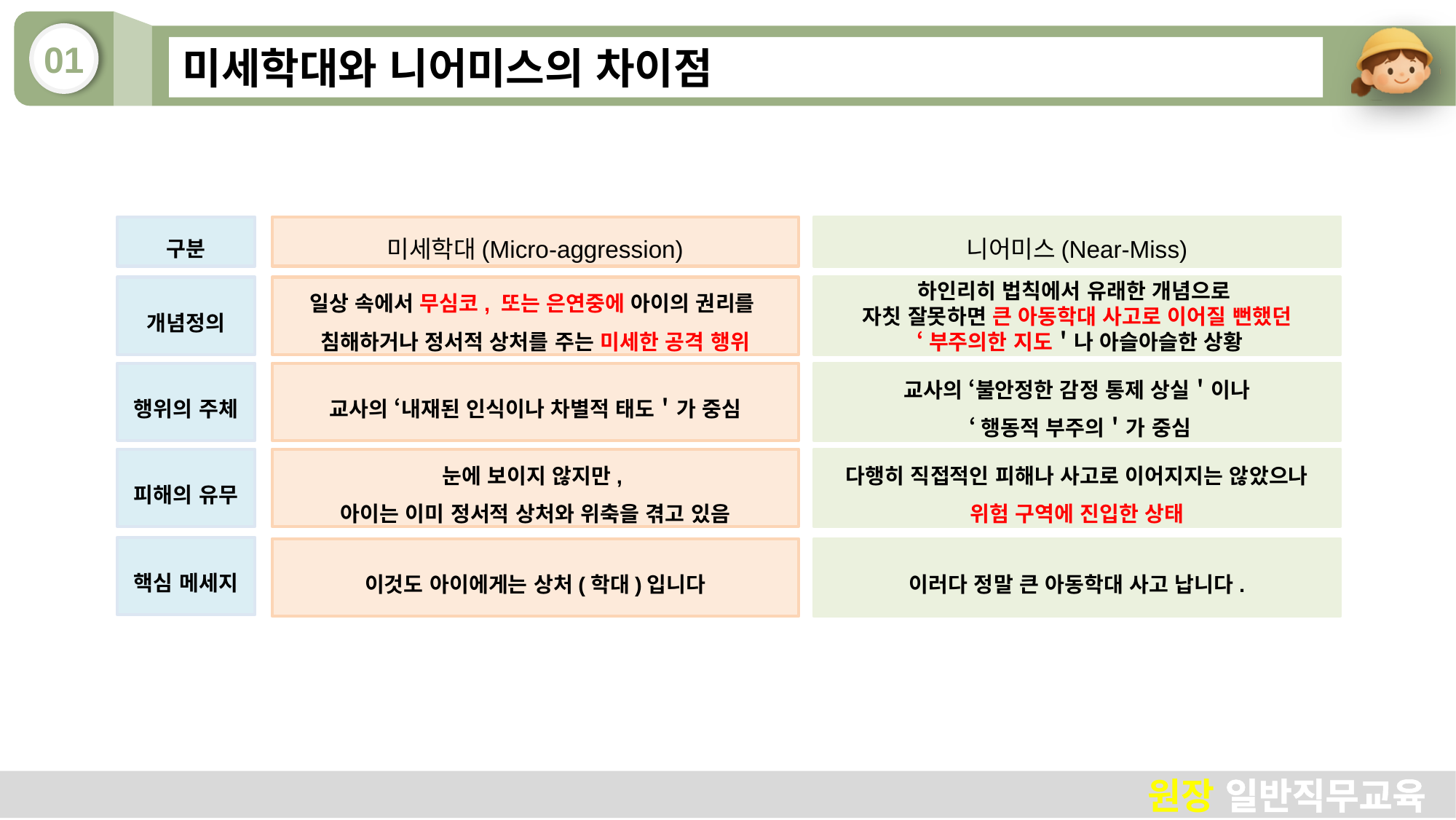

# 미세학대와 니어미스의 차이점
구분
미세학대(Micro-aggression)
니어미스(Near-Miss)
개념정의
일상 속에서 무심코, 또는 은연중에 아이의 권리를
침해하거나 정서적 상처를 주는 미세한 공격 행위
하인리히 법칙에서 유래한 개념으로
자칫 잘못하면 큰 아동학대 사고로 이어질 뻔했던
 ‘부주의한 지도＇나 아슬아슬한 상황
행위의 주체
교사의 ‘내재된 인식이나 차별적 태도＇가 중심
교사의 ‘불안정한 감정 통제 상실＇이나
 ‘행동적 부주의＇가 중심
피해의 유무
눈에 보이지 않지만,
아이는 이미 정서적 상처와 위축을 겪고 있음
다행히 직접적인 피해나 사고로 이어지지는 않았으나 위험 구역에 진입한 상태
핵심 메세지
이것도 아이에게는 상처(학대)입니다
이러다 정말 큰 아동학대 사고 납니다.